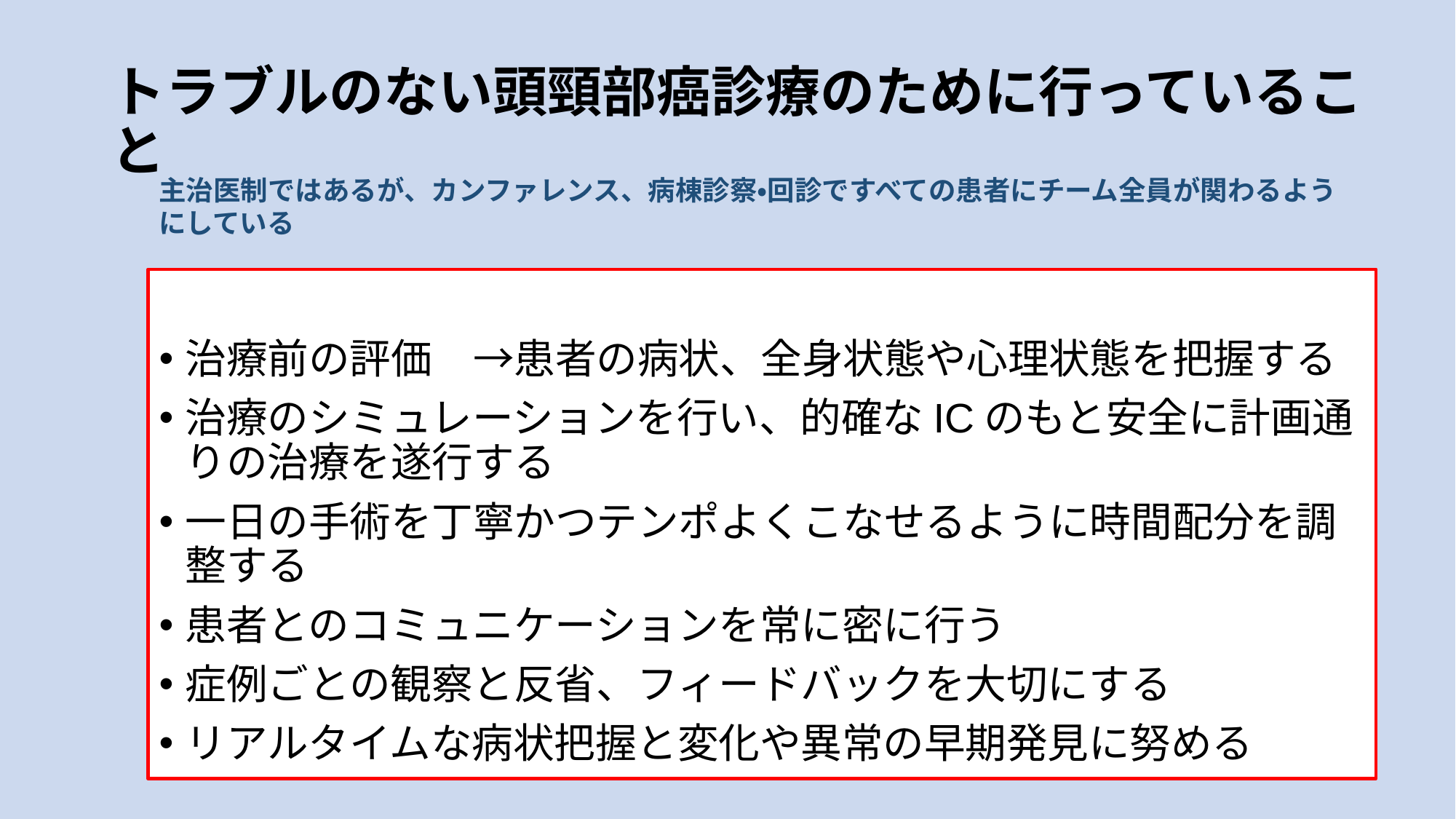

# トラブルのない頭頸部癌診療のために行っていること
主治医制ではあるが、カンファレンス、病棟診察・回診ですべての患者にチーム全員が関わるようにしている

治療前の評価　→患者の病状、全身状態や心理状態を把握する
治療のシミュレーションを行い、的確なICのもと安全に計画通りの治療を遂行する
一日の手術を丁寧かつテンポよくこなせるように時間配分を調整する
患者とのコミュニケーションを常に密に行う
症例ごとの観察と反省、フィードバックを大切にする
リアルタイムな病状把握と変化や異常の早期発見に努める